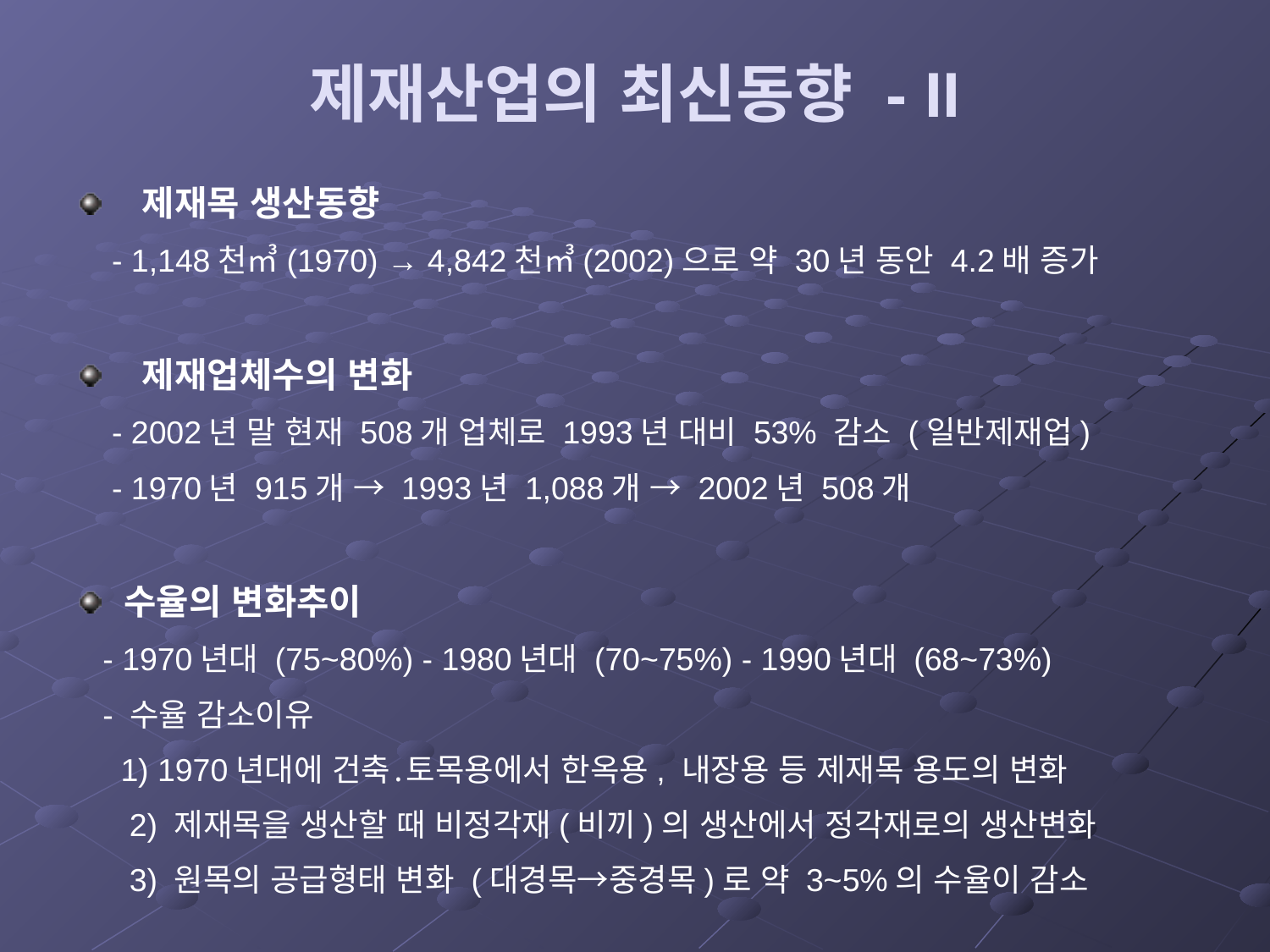

# 제재산업의 최신동향 - II
 제재목 생산동향
    - 1,148천㎥(1970) → 4,842천㎥(2002)으로 약 30년 동안 4.2배 증가

 제재업체수의 변화
    - 2002년 말 현재 508개 업체로 1993년 대비 53% 감소 (일반제재업)
    - 1970년 915개 → 1993년 1,088개 → 2002년 508개

수율의 변화추이
   - 1970년대 (75~80%) - 1980년대 (70~75%) - 1990년대 (68~73%)
   - 수율 감소이유
     1) 1970년대에 건축․토목용에서 한옥용, 내장용 등 제재목 용도의 변화
      2) 제재목을 생산할 때 비정각재(비끼)의 생산에서 정각재로의 생산변화
      3) 원목의 공급형태 변화 (대경목→중경목)로 약 3~5%의 수율이 감소